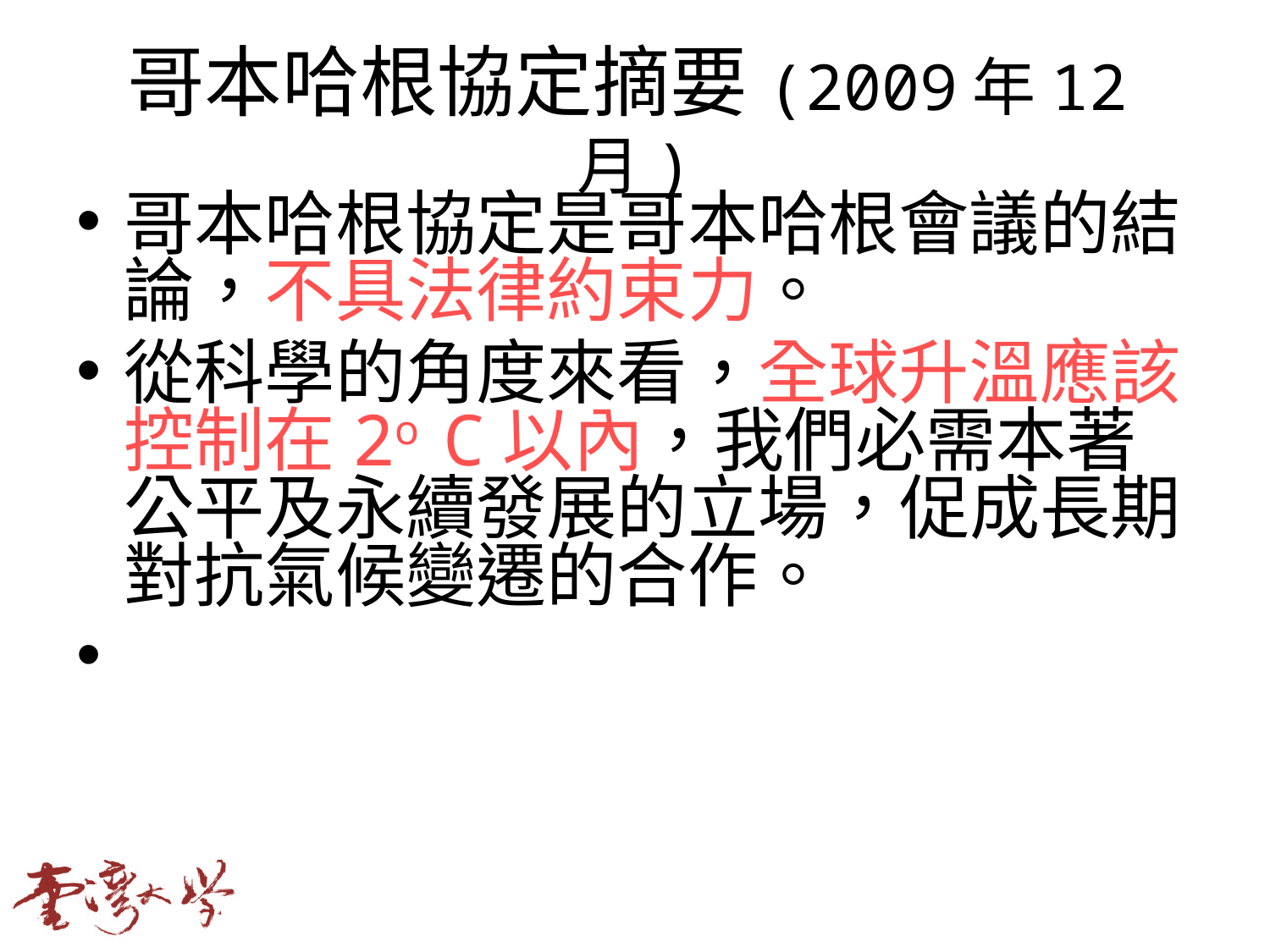

哥本哈根協定摘要(2009年12月)
哥本哈根協定是哥本哈根會議的結論，不具法律約束力。
從科學的角度來看，全球升溫應該控制在2o C以內，我們必需本著公平及永續發展的立場，促成長期對抗氣候變遷的合作。